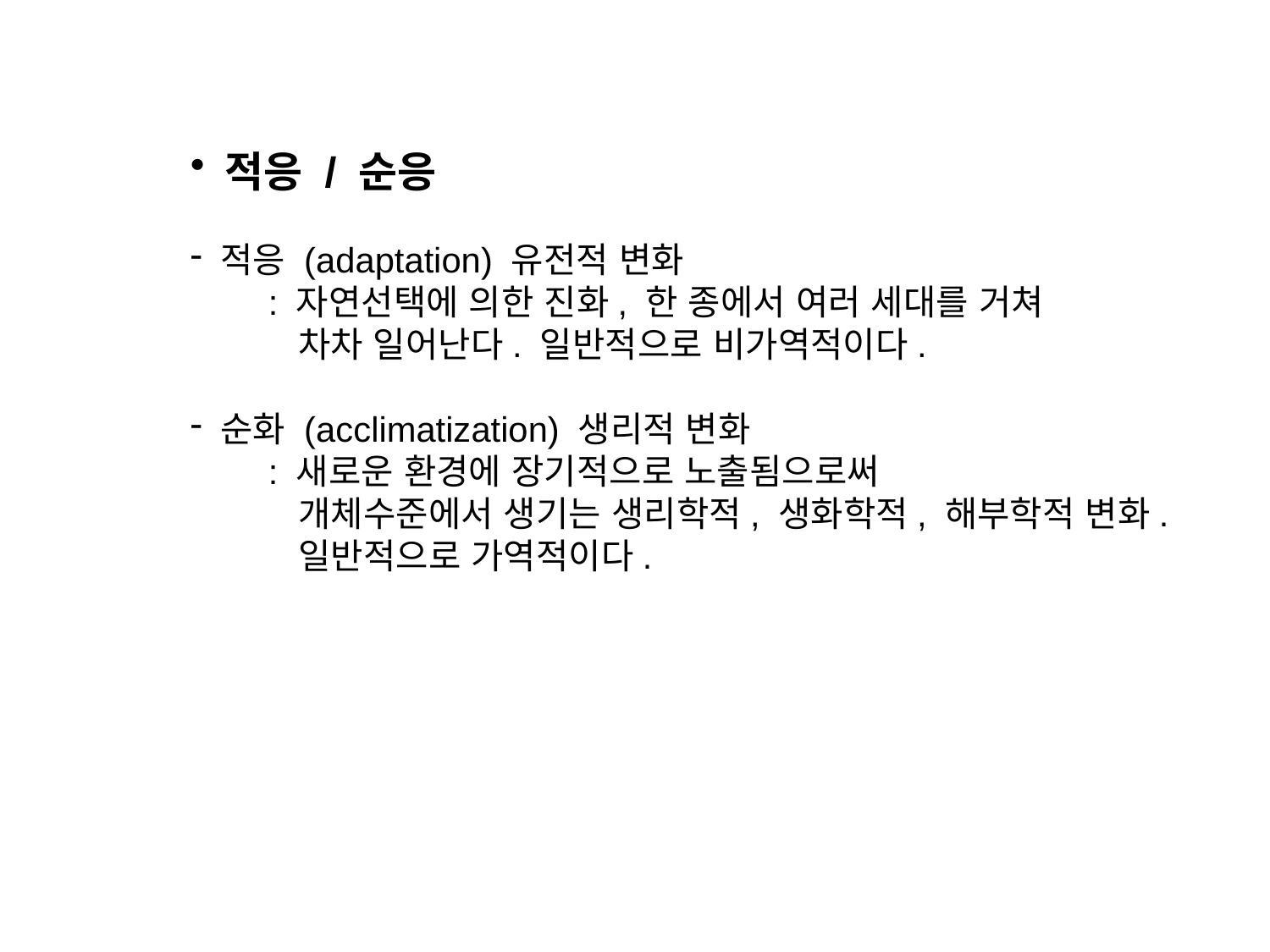

적응 / 순응

 적응 (adaptation) 유전적 변화
        : 자연선택에 의한 진화, 한 종에서 여러 세대를 거쳐
          차차 일어난다. 일반적으로 비가역적이다.

 순화 (acclimatization) 생리적 변화
        : 새로운 환경에 장기적으로 노출됨으로써
          개체수준에서 생기는 생리학적, 생화학적, 해부학적 변화.
          일반적으로 가역적이다.